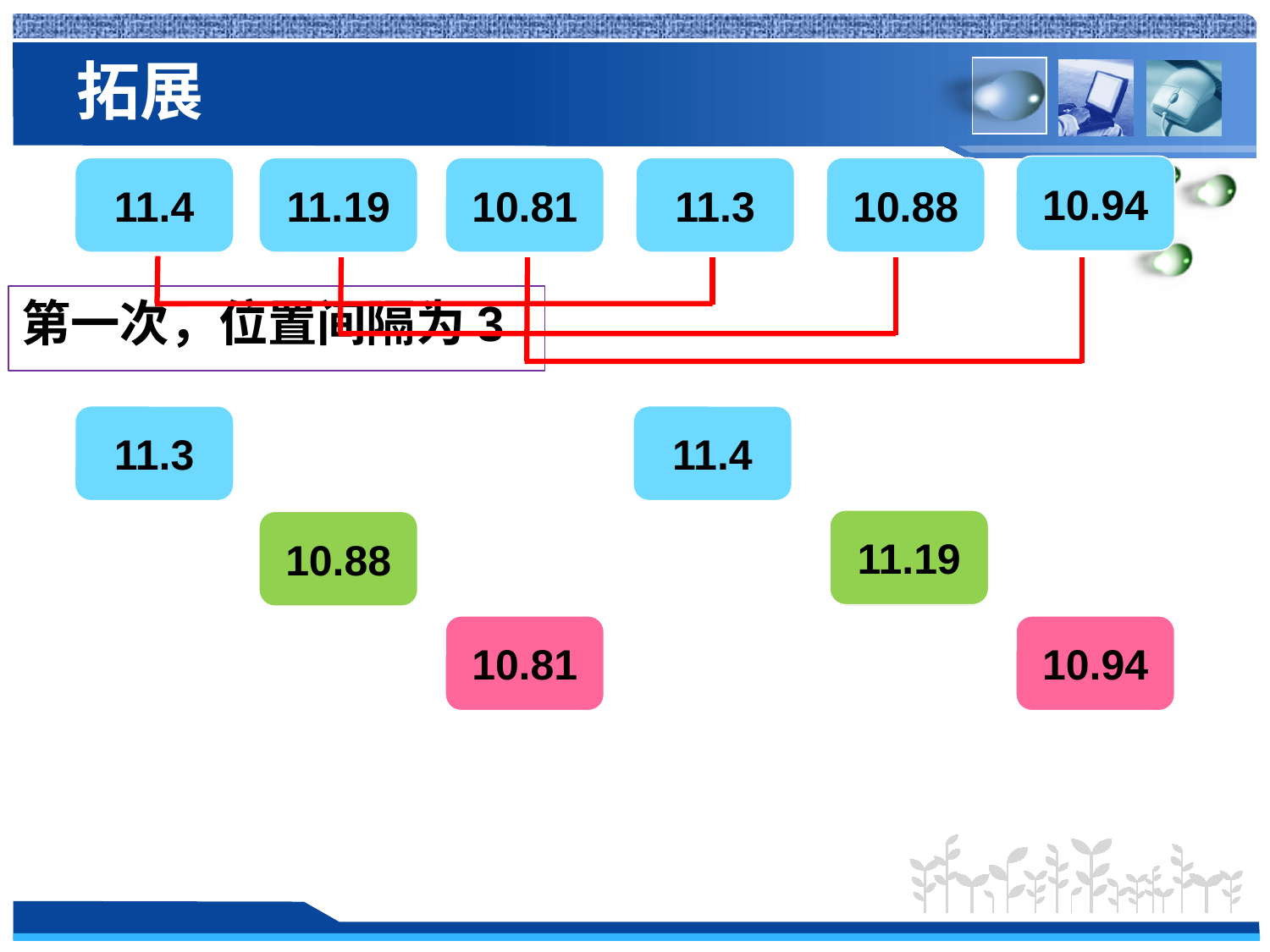

# 拓展
10.94
11.4
11.19
10.81
11.3
10.88
第一次，位置间隔为3
11.4
11.3
11.4
11.3
11.19
10.88
11.19
10.88
10.81
10.94